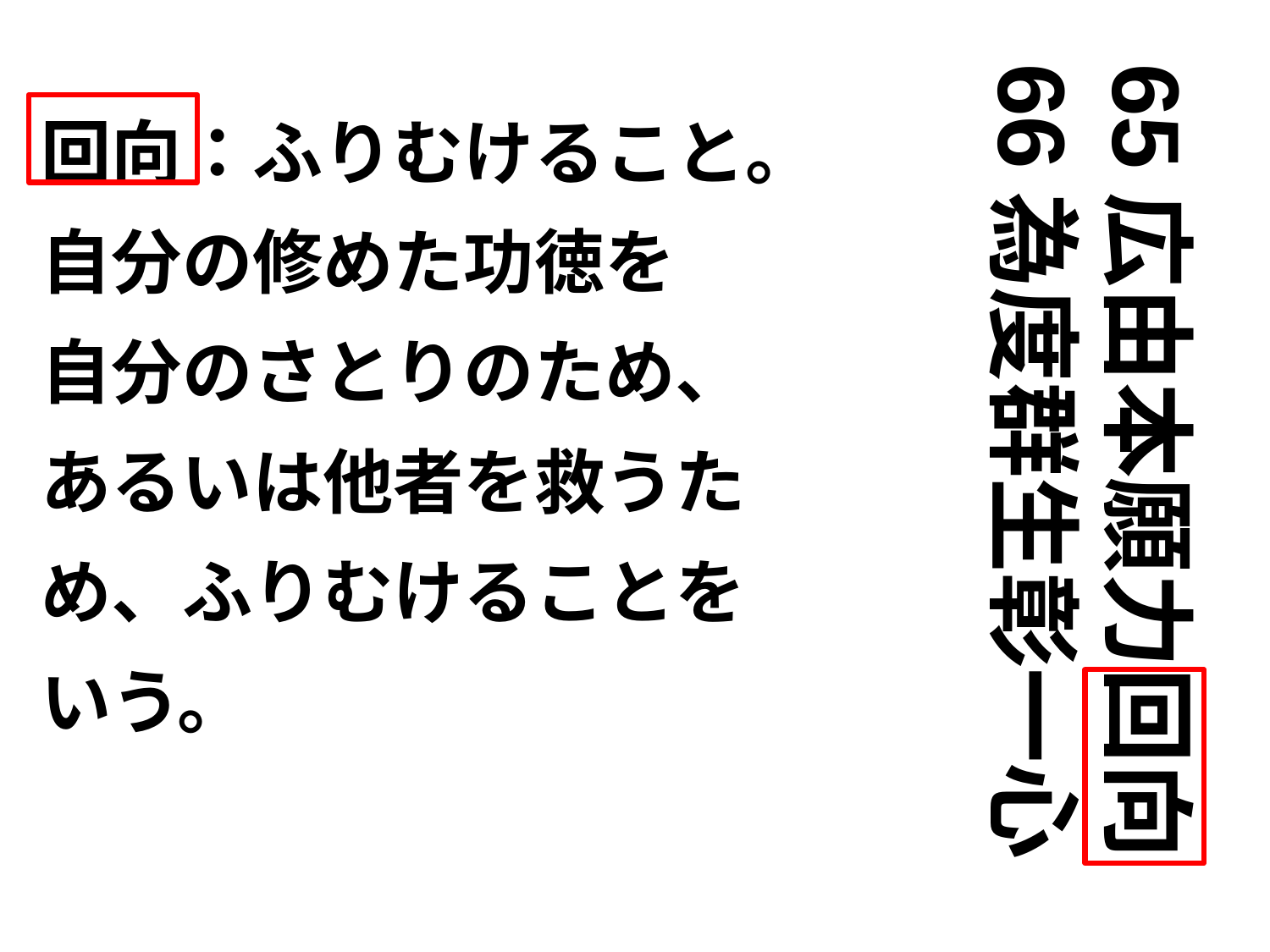

65広由本願力回向
66為度群生彰一心
回向：ふりむけること。
自分の修めた功徳を
自分のさとりのため、
あるいは他者を救うため、ふりむけることをいう。